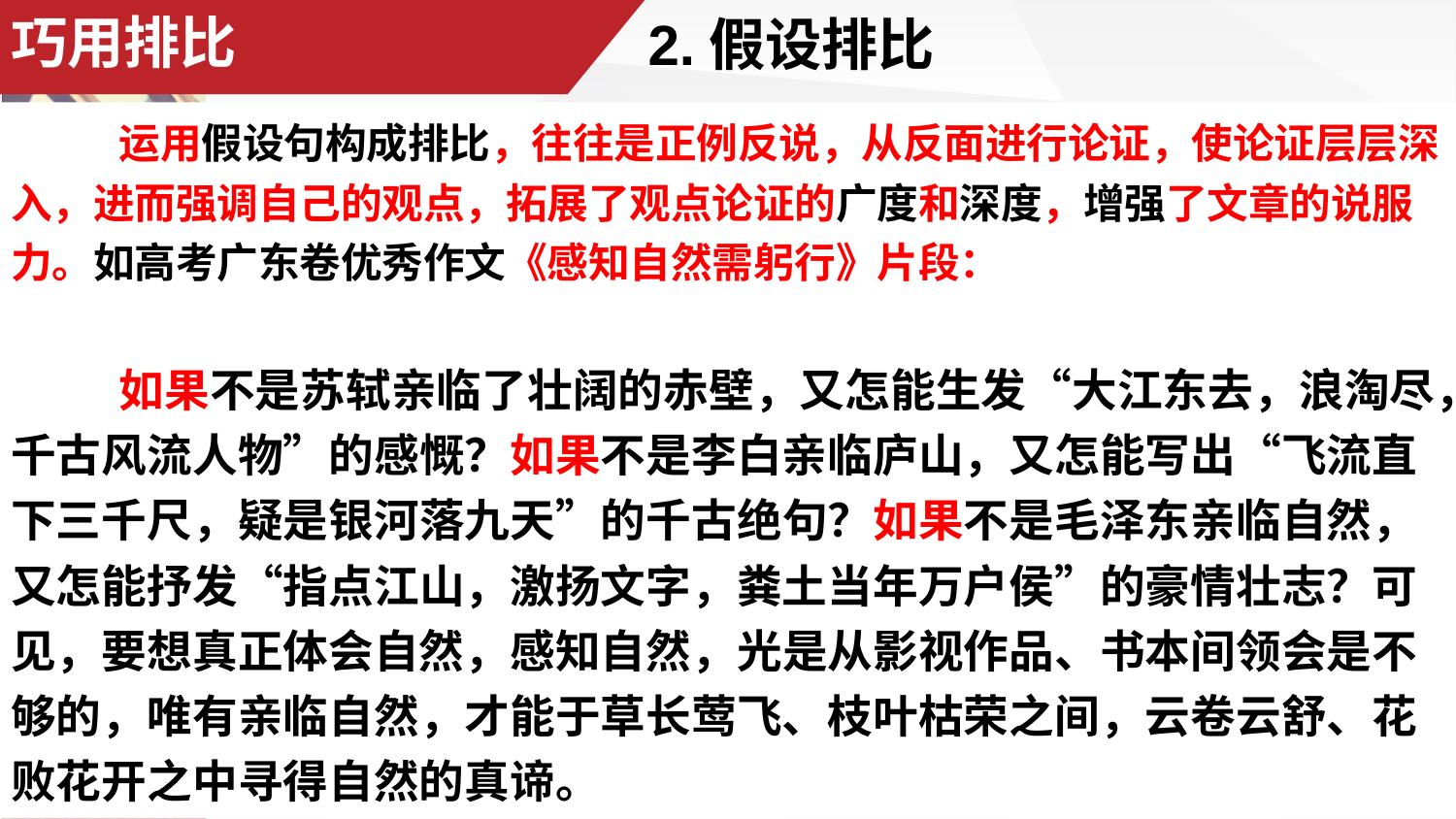

巧用排比
# 2.假设排比
运用假设句构成排比，往往是正例反说，从反面进行论证，使论证层层深入，进而强调自己的观点，拓展了观点论证的广度和深度，增强了文章的说服力。如高考广东卷优秀作文《感知自然需躬行》片段：

如果不是苏轼亲临了壮阔的赤壁，又怎能生发“大江东去，浪淘尽，千古风流人物”的感慨？如果不是李白亲临庐山，又怎能写出“飞流直下三千尺，疑是银河落九天”的千古绝句？如果不是毛泽东亲临自然，又怎能抒发“指点江山，激扬文字，粪土当年万户侯”的豪情壮志？可见，要想真正体会自然，感知自然，光是从影视作品、书本间领会是不够的，唯有亲临自然，才能于草长莺飞、枝叶枯荣之间，云卷云舒、花败花开之中寻得自然的真谛。